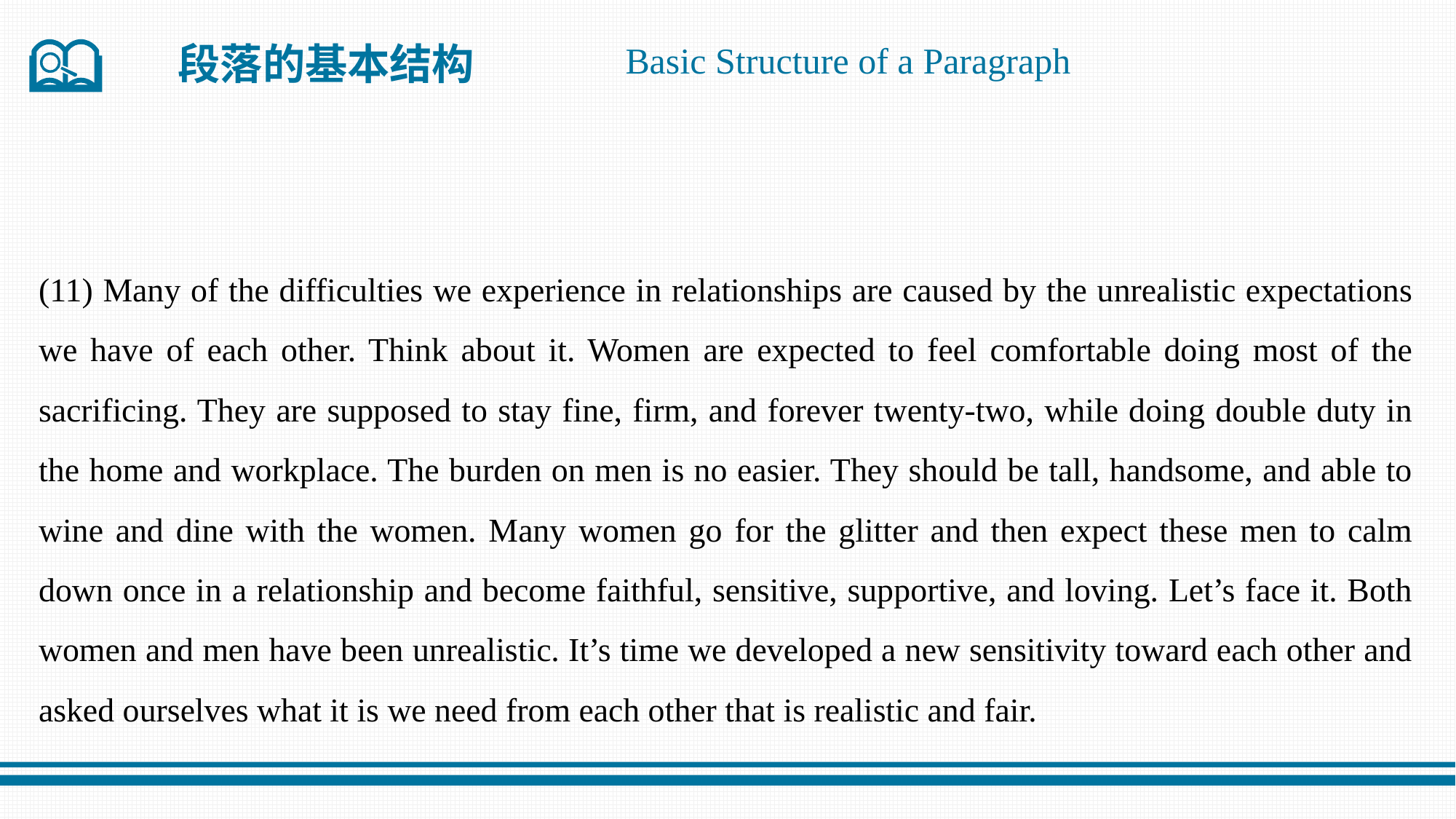

段落的基本结构
Basic Structure of a Paragraph
(11) Many of the difficulties we experience in relationships are caused by the unrealistic expectations we have of each other. Think about it. Women are expected to feel comfortable doing most of the sacrificing. They are supposed to stay fine, firm, and forever twenty-two, while doing double duty in the home and workplace. The burden on men is no easier. They should be tall, handsome, and able to wine and dine with the women. Many women go for the glitter and then expect these men to calm down once in a relationship and become faithful, sensitive, supportive, and loving. Let’s face it. Both women and men have been unrealistic. It’s time we developed a new sensitivity toward each other and asked ourselves what it is we need from each other that is realistic and fair.